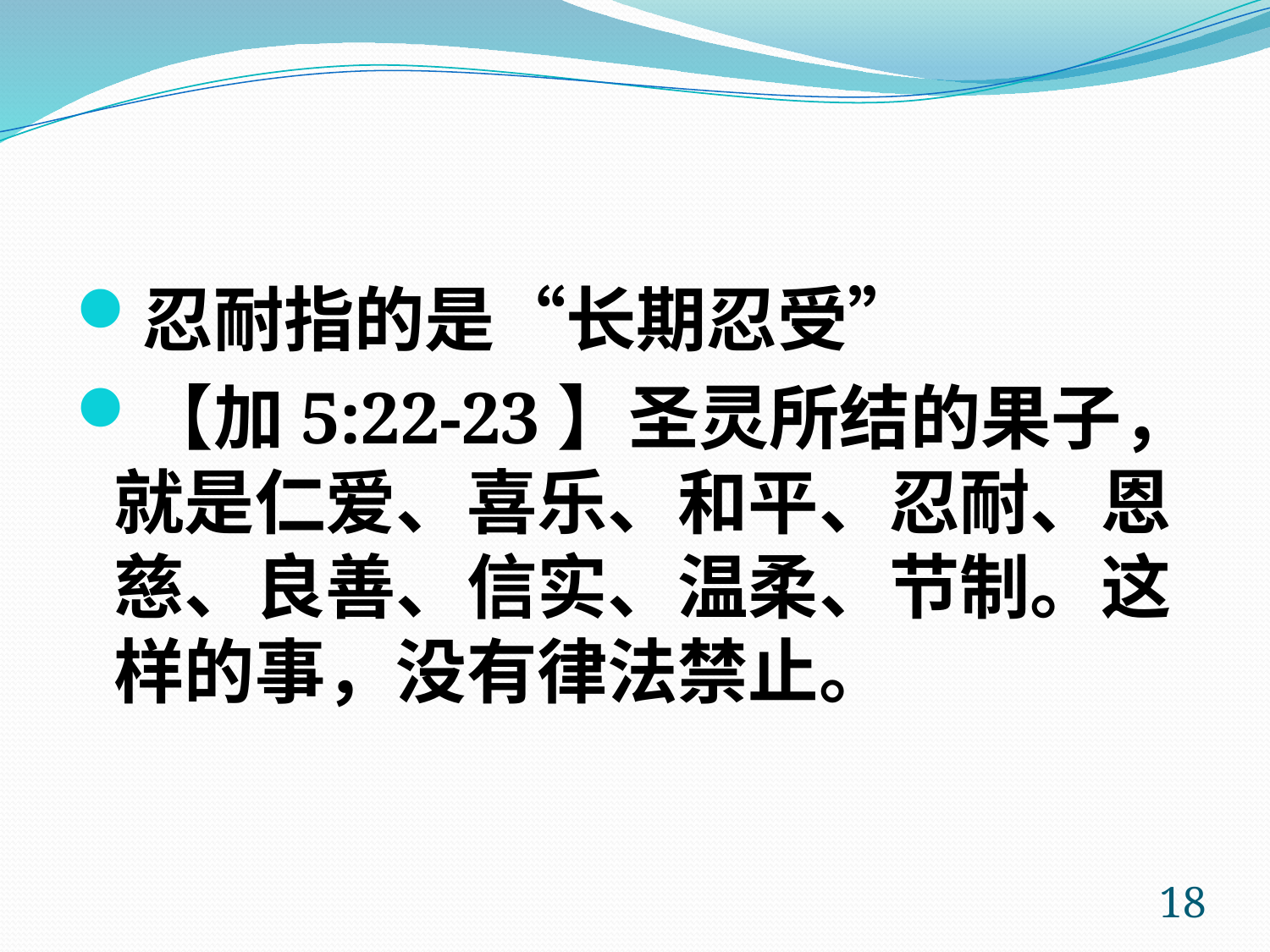

#
忍耐指的是“长期忍受”
【加5:22-23】圣灵所结的果子，就是仁爱、喜乐、和平、忍耐、恩慈、良善、信实、温柔、节制。这样的事，没有律法禁止。
18